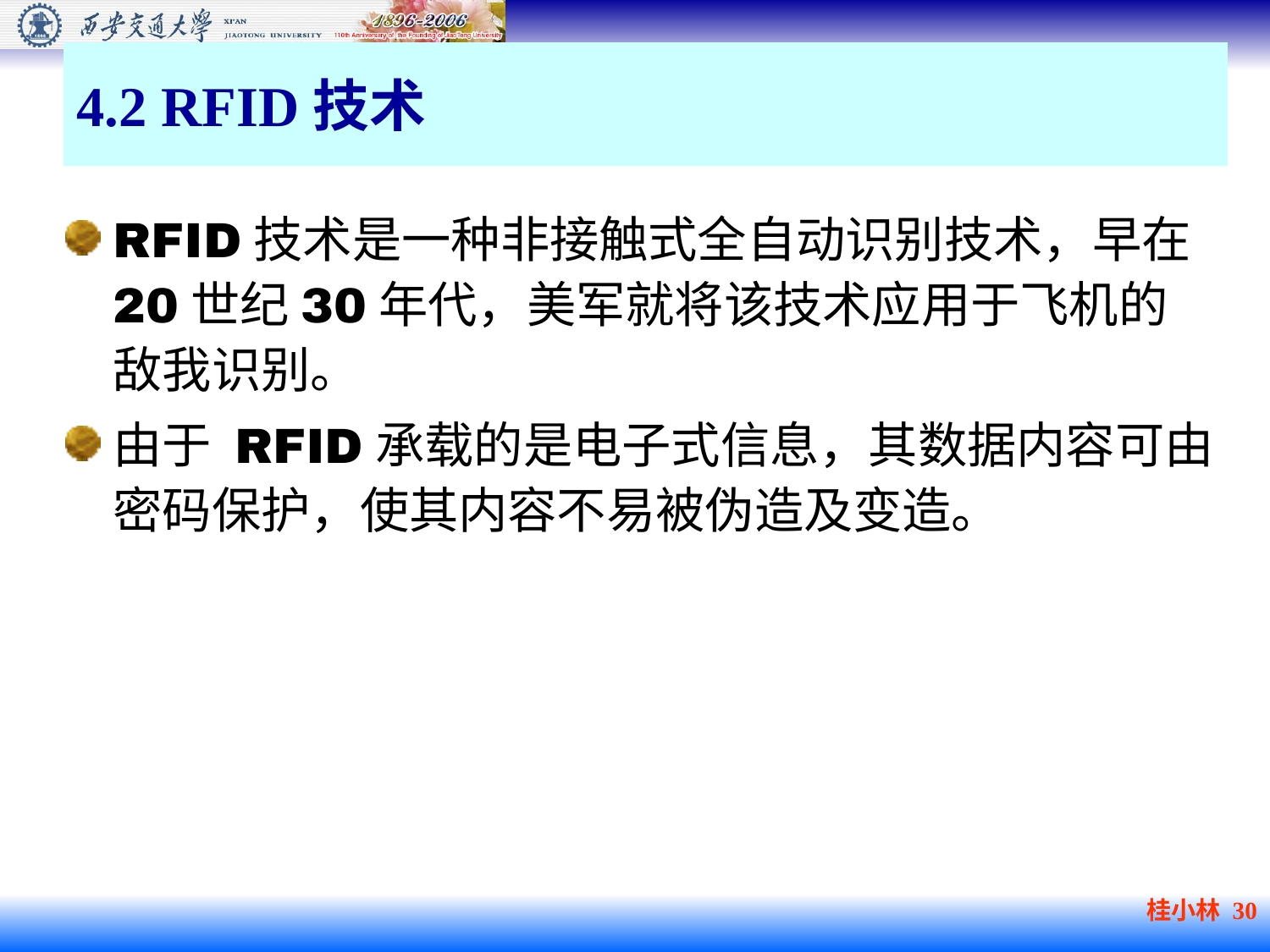

4.2 RFID技术
RFID技术是一种非接触式全自动识别技术，早在20世纪30年代，美军就将该技术应用于飞机的敌我识别。
由于 RFID承载的是电子式信息，其数据内容可由密码保护，使其内容不易被伪造及变造。
桂小林 30